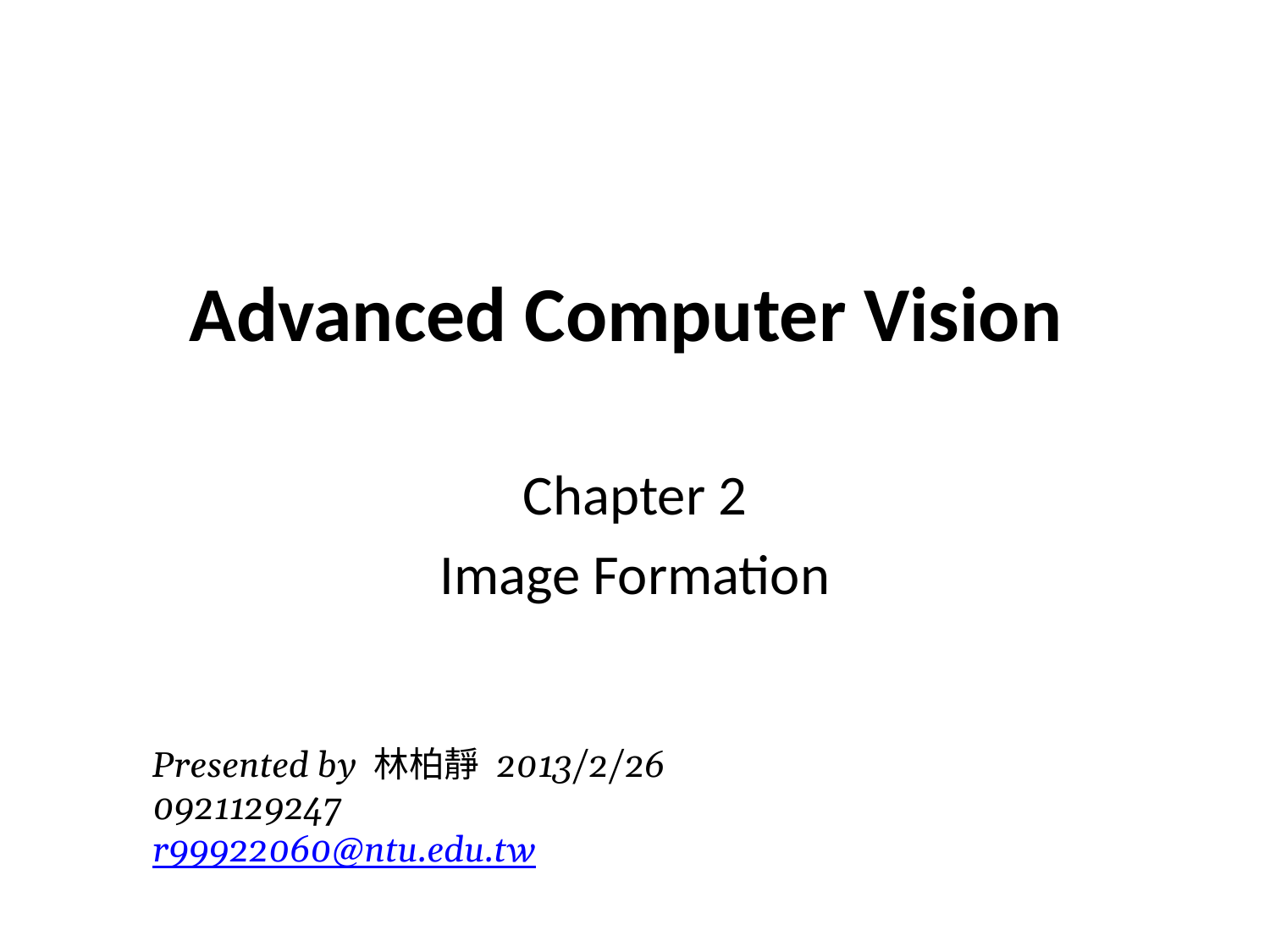

# Advanced Computer Vision
Chapter 2
Image Formation
Presented by 林柏靜 2013/2/26
0921129247
r99922060@ntu.edu.tw